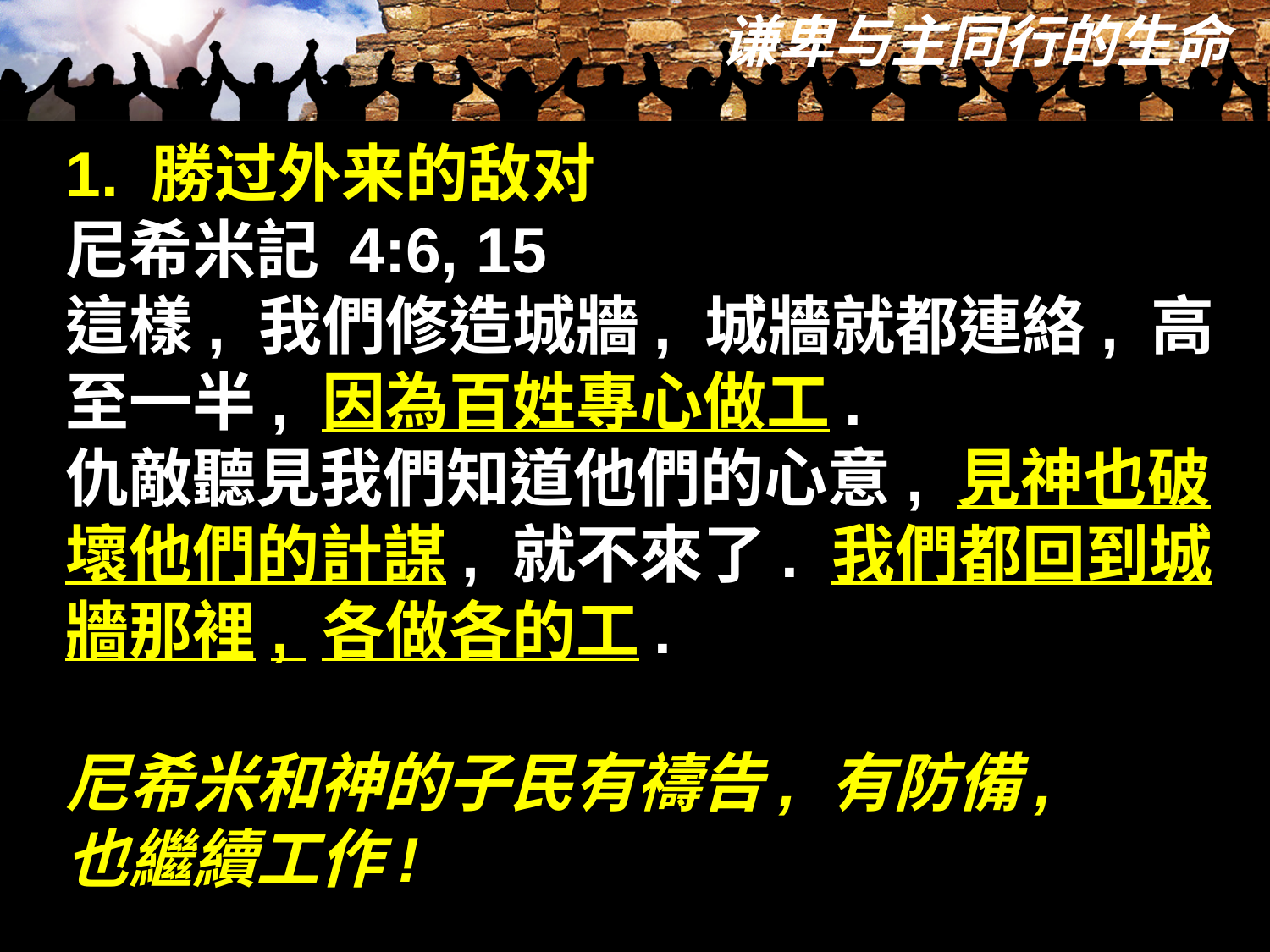

1. 勝过外来的敌对
尼希米記 4:6, 15
這樣, 我們修造城牆, 城牆就都連絡, 高至一半, 因為百姓專心做工.
仇敵聽見我們知道他們的心意, 見神也破壞他們的計謀, 就不來了. 我們都回到城牆那裡, 各做各的工.

尼希米和神的子民有禱告, 有防備,
也繼續工作!